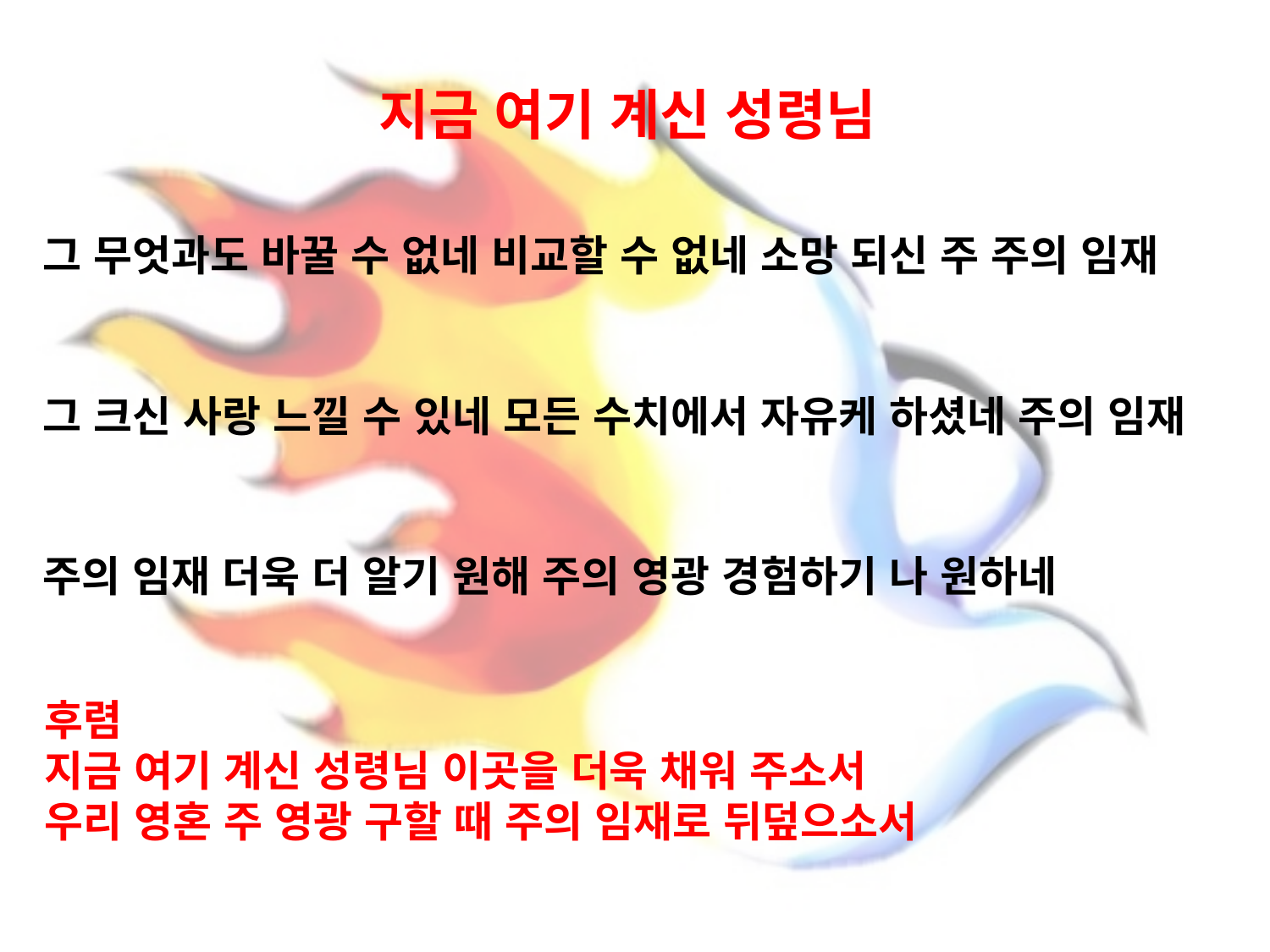

# 지금 여기 계신 성령님
그 무엇과도 바꿀 수 없네 비교할 수 없네 소망 되신 주 주의 임재
그 크신 사랑 느낄 수 있네 모든 수치에서 자유케 하셨네 주의 임재
주의 임재 더욱 더 알기 원해 주의 영광 경험하기 나 원하네
후렴
지금 여기 계신 성령님 이곳을 더욱 채워 주소서
우리 영혼 주 영광 구할 때 주의 임재로 뒤덮으소서